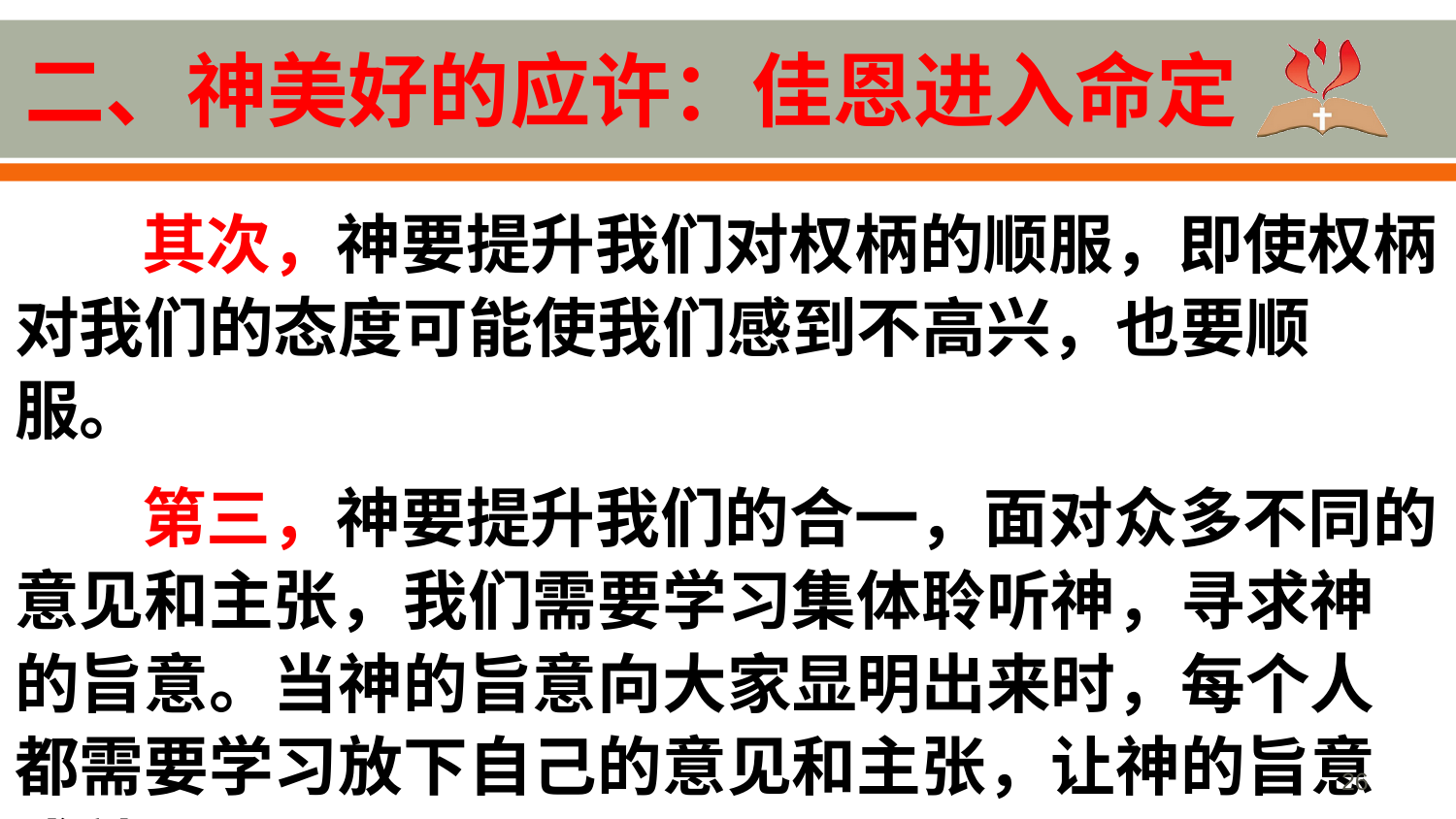

# 二、神美好的应许：佳恩进入命定
其次，神要提升我们对权柄的顺服，即使权柄对我们的态度可能使我们感到不高兴，也要顺服。
第三，神要提升我们的合一，面对众多不同的意见和主张，我们需要学习集体聆听神，寻求神的旨意。当神的旨意向大家显明出来时，每个人都需要学习放下自己的意见和主张，让神的旨意成就。

26